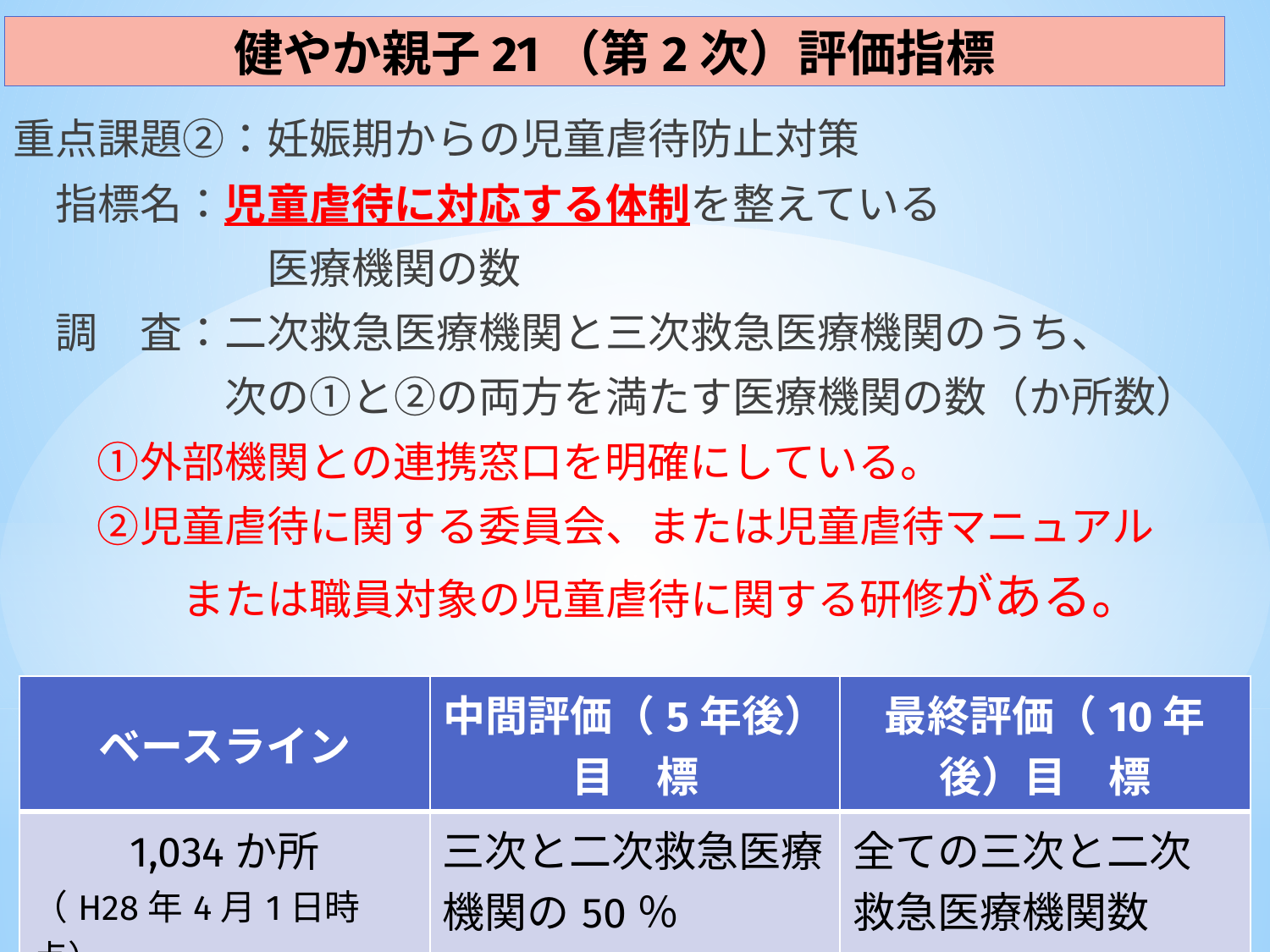

# 健やか親子21（第2次）評価指標
重点課題②：妊娠期からの児童虐待防止対策
　指標名：児童虐待に対応する体制を整えている
　　　　　　医療機関の数
　調　査：二次救急医療機関と三次救急医療機関のうち、
　　　　　次の①と②の両方を満たす医療機関の数（か所数）
　　①外部機関との連携窓口を明確にしている。
　　②児童虐待に関する委員会、または児童虐待マニュアル
　　　　または職員対象の児童虐待に関する研修がある。
| ベースライン | 中間評価（5年後） 目　標 | 最終評価（10年後）目　標 |
| --- | --- | --- |
| 1,034か所 （H28年4月1日時点） | 三次と二次救急医療機関の50％ | 全ての三次と二次 救急医療機関数 |
7